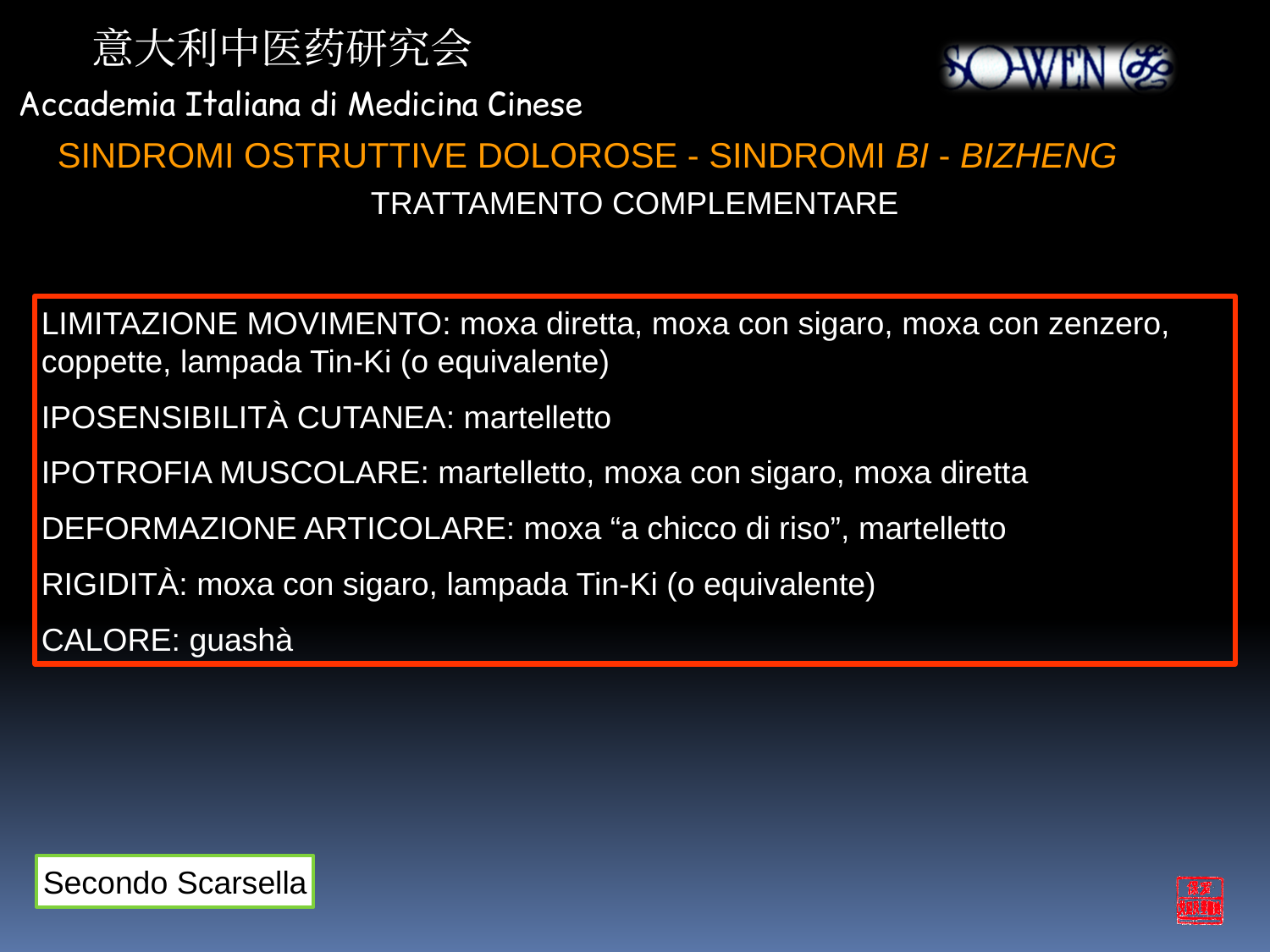

意大利中医药研究会
Accademia Italiana di Medicina Cinese
SINDROMI OSTRUTTIVE DOLOROSE - SINDROMI BI - BIZHENG
TRATTAMENTO COMPLEMENTARE
LIMITAZIONE MOVIMENTO: moxa diretta, moxa con sigaro, moxa con zenzero, coppette, lampada Tin-Ki (o equivalente)
IPOSENSIBILITÀ CUTANEA: martelletto
IPOTROFIA MUSCOLARE: martelletto, moxa con sigaro, moxa diretta
DEFORMAZIONE ARTICOLARE: moxa “a chicco di riso”, martelletto
RIGIDITÀ: moxa con sigaro, lampada Tin-Ki (o equivalente)
CALORE: guashà
Secondo Scarsella